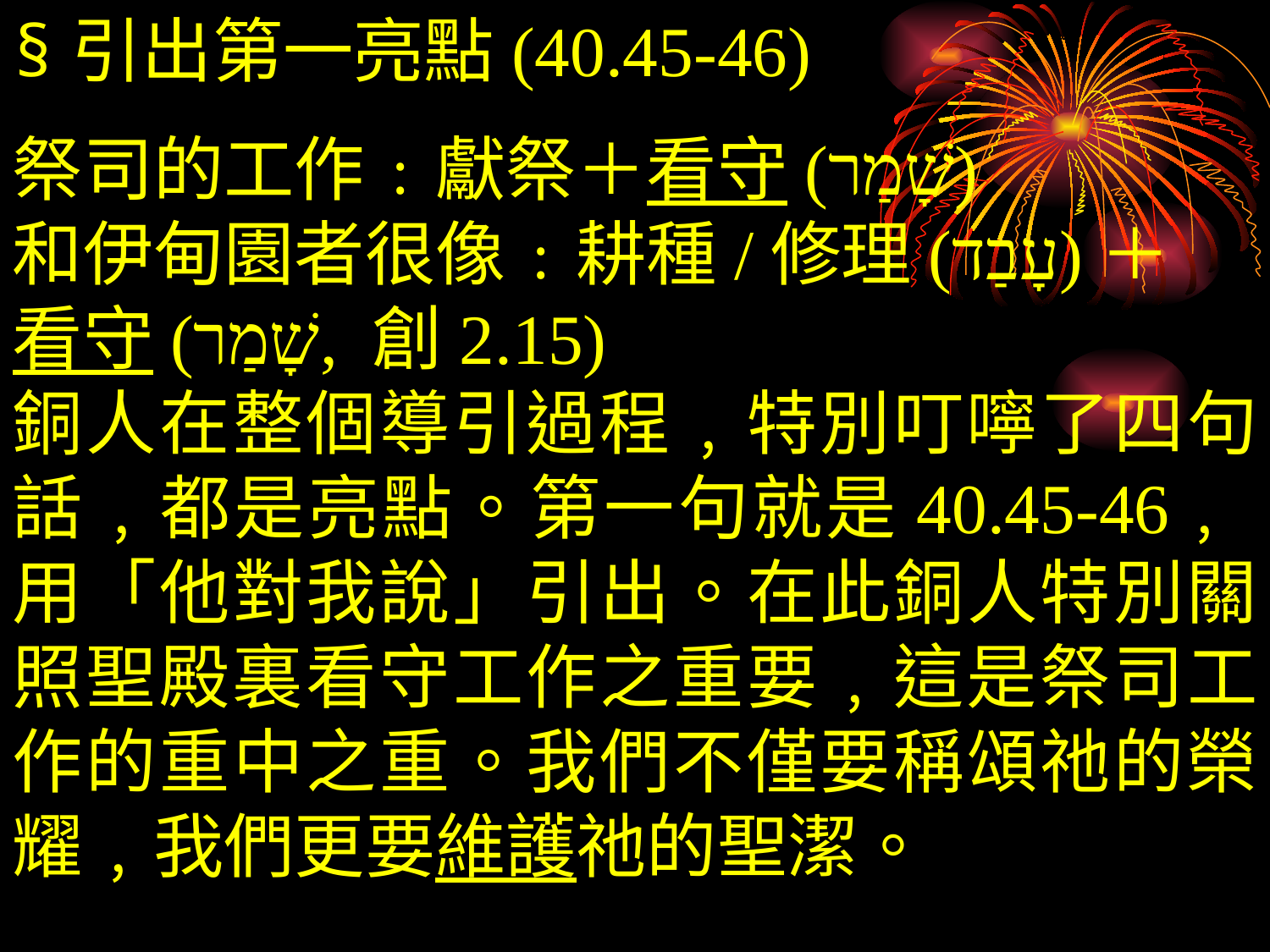

§引出第一亮點(40.45-46)

祭司的工作﹕獻祭＋看守(שָׁמַר)
和伊甸園者很像﹕耕種/修理(עָבַד)＋
看守(שָׁמַר, 創2.15)
銅人在整個導引過程﹐特別叮嚀了四句話﹐都是亮點。第一句就是40.45-46﹐用「他對我說」引出。在此銅人特別關照聖殿裏看守工作之重要﹐這是祭司工作的重中之重。我們不僅要稱頌祂的榮耀﹐我們更要維護祂的聖潔。